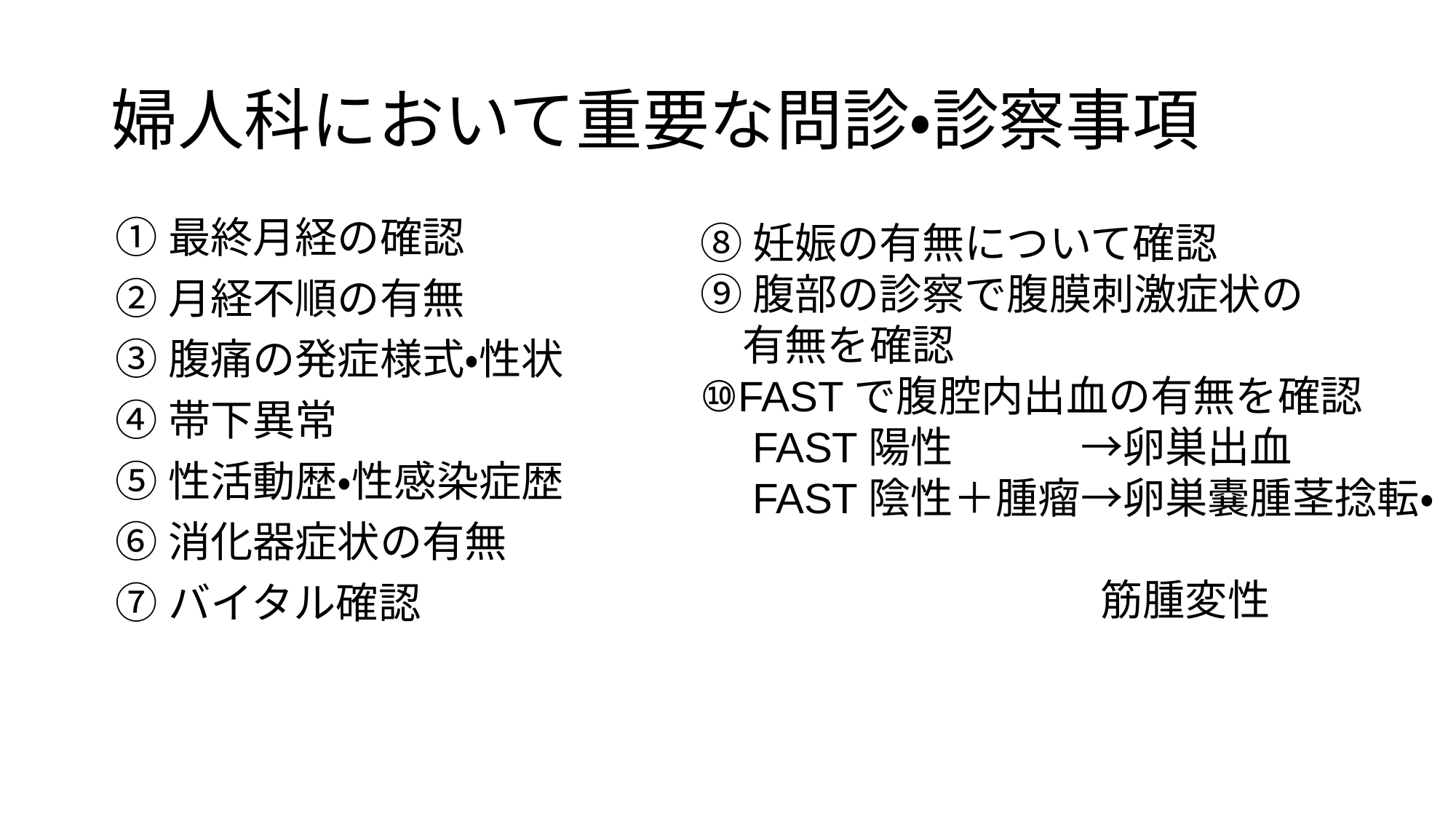

# 婦人科において重要な問診・診察事項
①最終月経の確認
②月経不順の有無
③腹痛の発症様式・性状
④帯下異常
⑤性活動歴・性感染症歴
⑥消化器症状の有無
⑦バイタル確認
⑧妊娠の有無について確認
⑨腹部の診察で腹膜刺激症状の
　有無を確認
⑩FASTで腹腔内出血の有無を確認
　FAST陽性　　　→卵巣出血
　FAST陰性＋腫瘤→卵巣嚢腫茎捻転・
　　　　　　　　　  筋腫変性